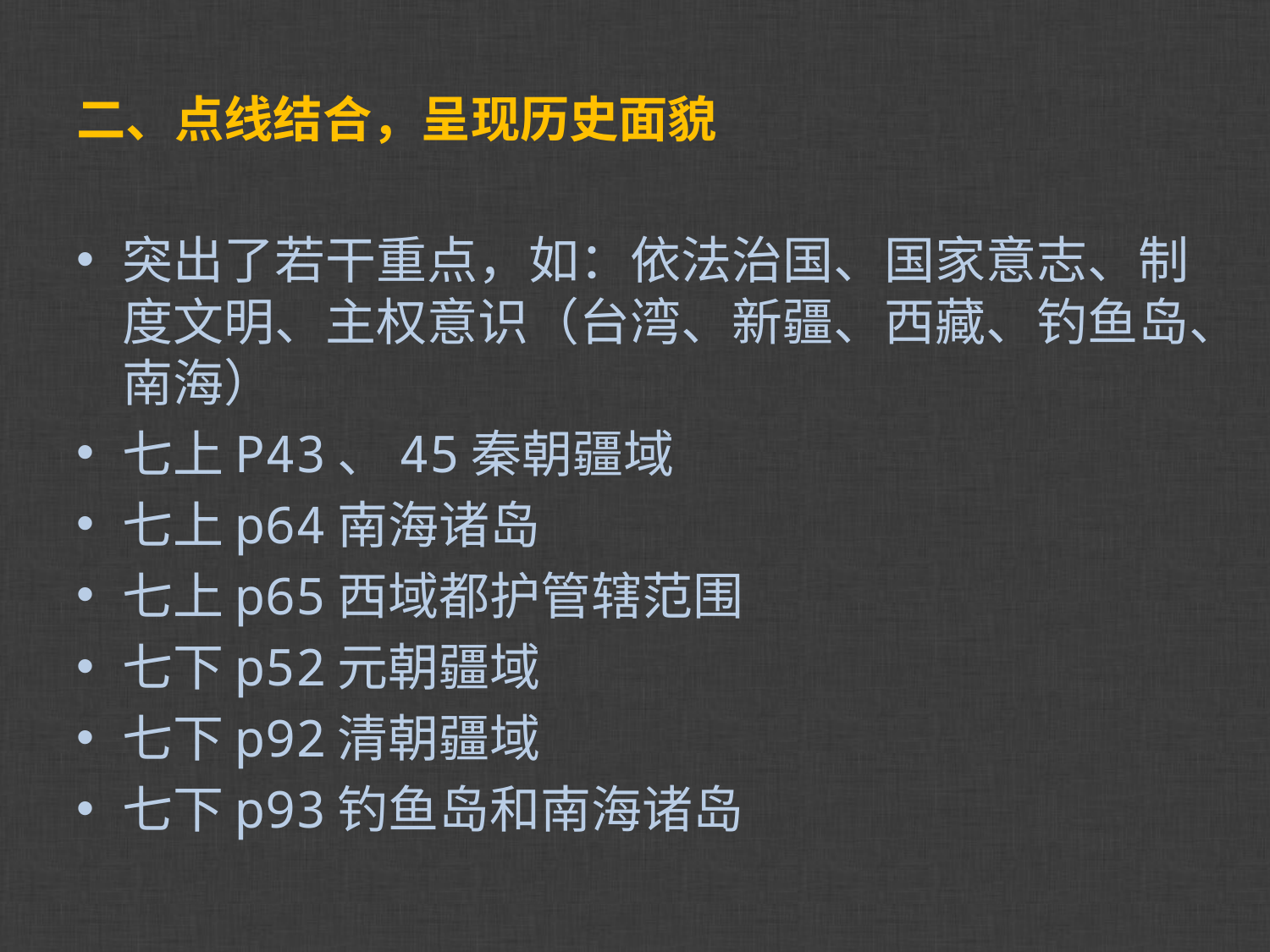

# 二、点线结合，呈现历史面貌
突出了若干重点，如：依法治国、国家意志、制度文明、主权意识（台湾、新疆、西藏、钓鱼岛、南海）
七上P43、45秦朝疆域
七上p64南海诸岛
七上p65西域都护管辖范围
七下p52元朝疆域
七下p92清朝疆域
七下p93钓鱼岛和南海诸岛